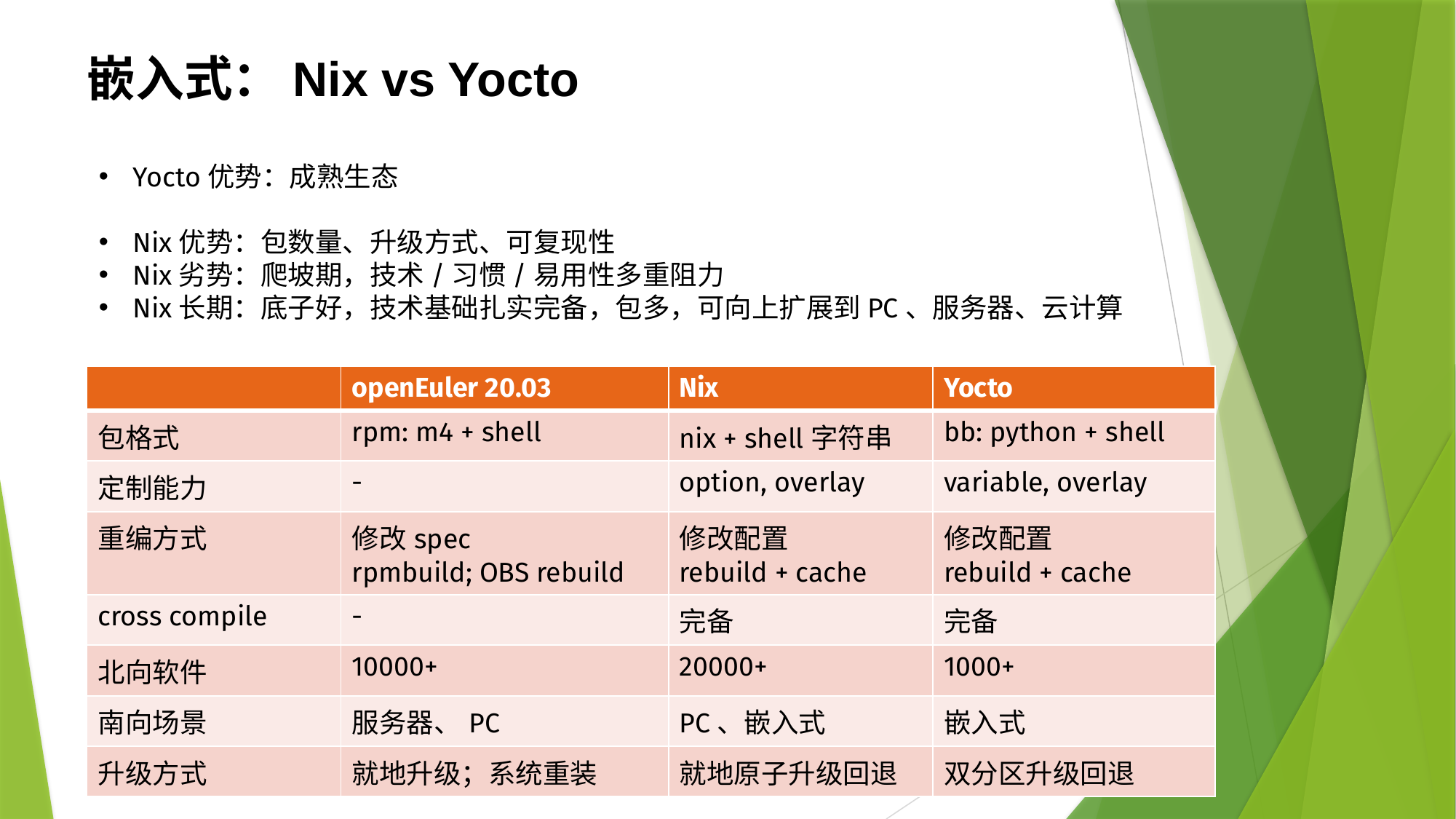

嵌入式：Nix vs Yocto
Yocto优势：成熟生态

Nix优势：包数量、升级方式、可复现性
Nix劣势：爬坡期，技术/习惯/易用性多重阻力
Nix长期：底子好，技术基础扎实完备，包多，可向上扩展到PC、服务器、云计算
|  | openEuler 20.03 | Nix | Yocto |
| --- | --- | --- | --- |
| 包格式 | rpm: m4 + shell | nix + shell字符串 | bb: python + shell |
| 定制能力 | - | option, overlay | variable, overlay |
| 重编方式 | 修改spec rpmbuild; OBS rebuild | 修改配置 rebuild + cache | 修改配置 rebuild + cache |
| cross compile | - | 完备 | 完备 |
| 北向软件 | 10000+ | 20000+ | 1000+ |
| 南向场景 | 服务器、PC | PC、嵌入式 | 嵌入式 |
| 升级方式 | 就地升级；系统重装 | 就地原子升级回退 | 双分区升级回退 |